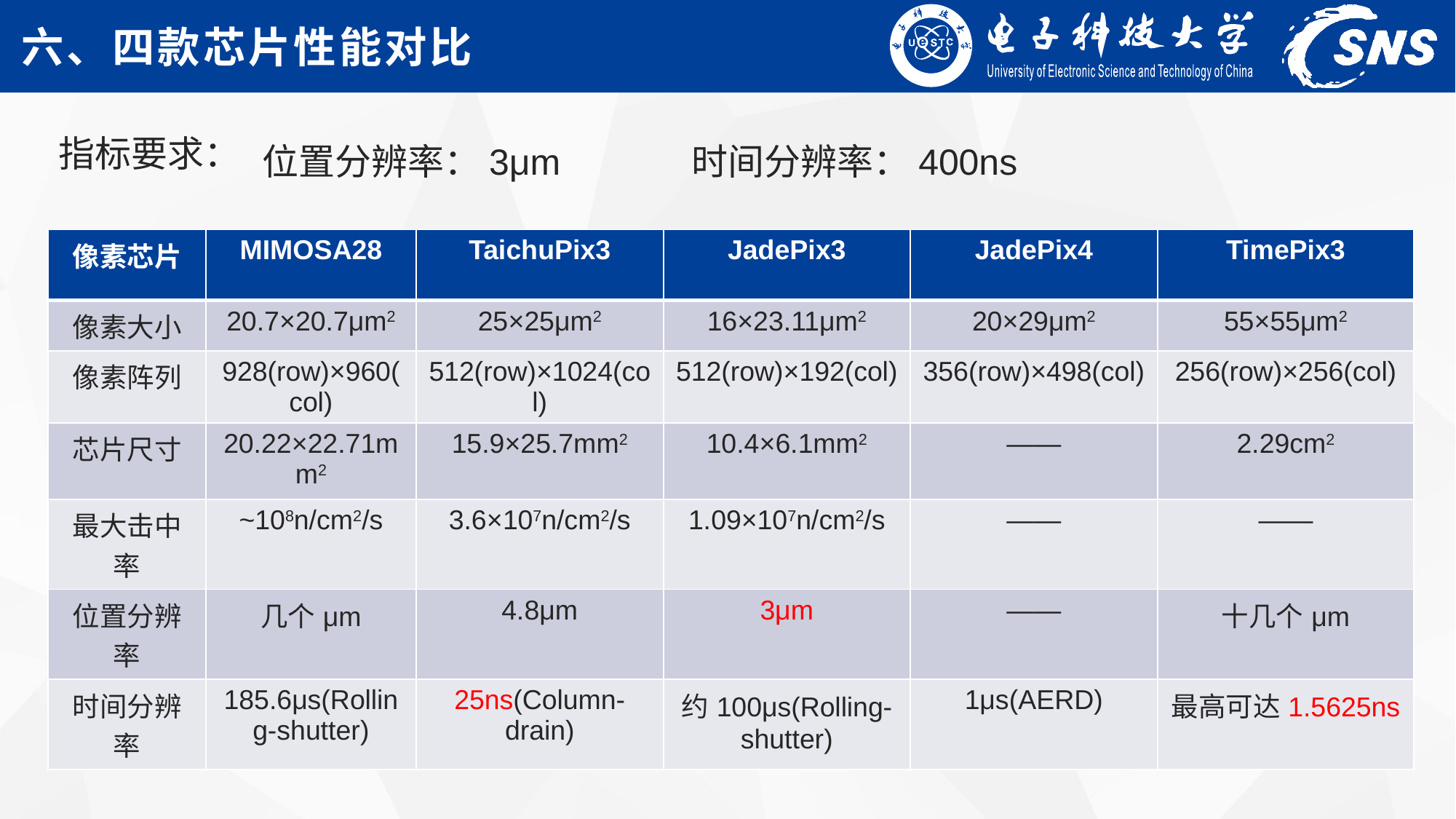

# 六、四款芯片性能对比
指标要求：
位置分辨率：3μm            时间分辨率：400ns

| 像素芯片 | MIMOSA28 | TaichuPix3 | JadePix3 | JadePix4 | TimePix3 |
| --- | --- | --- | --- | --- | --- |
| 像素大小 | 20.7×20.7μm2 | 25×25μm2 | 16×23.11μm2 | 20×29μm2 | 55×55μm2 |
| 像素阵列 | 928(row)×960(col) | 512(row)×1024(col) | 512(row)×192(col) | 356(row)×498(col) | 256(row)×256(col) |
| 芯片尺寸 | 20.22×22.71mm2 | 15.9×25.7mm2 | 10.4×6.1mm2 | —— | 2.29cm2 |
| 最大击中率 | ~108n/cm2/s | 3.6×107n/cm2/s | 1.09×107n/cm2/s | —— | —— |
| 位置分辨率 | 几个μm | 4.8μm | 3μm | —— | 十几个μm |
| 时间分辨率 | 185.6μs(Rolling-shutter) | 25ns(Column-drain) | 约100μs(Rolling-shutter) | 1μs(AERD) | 最高可达1.5625ns |
42